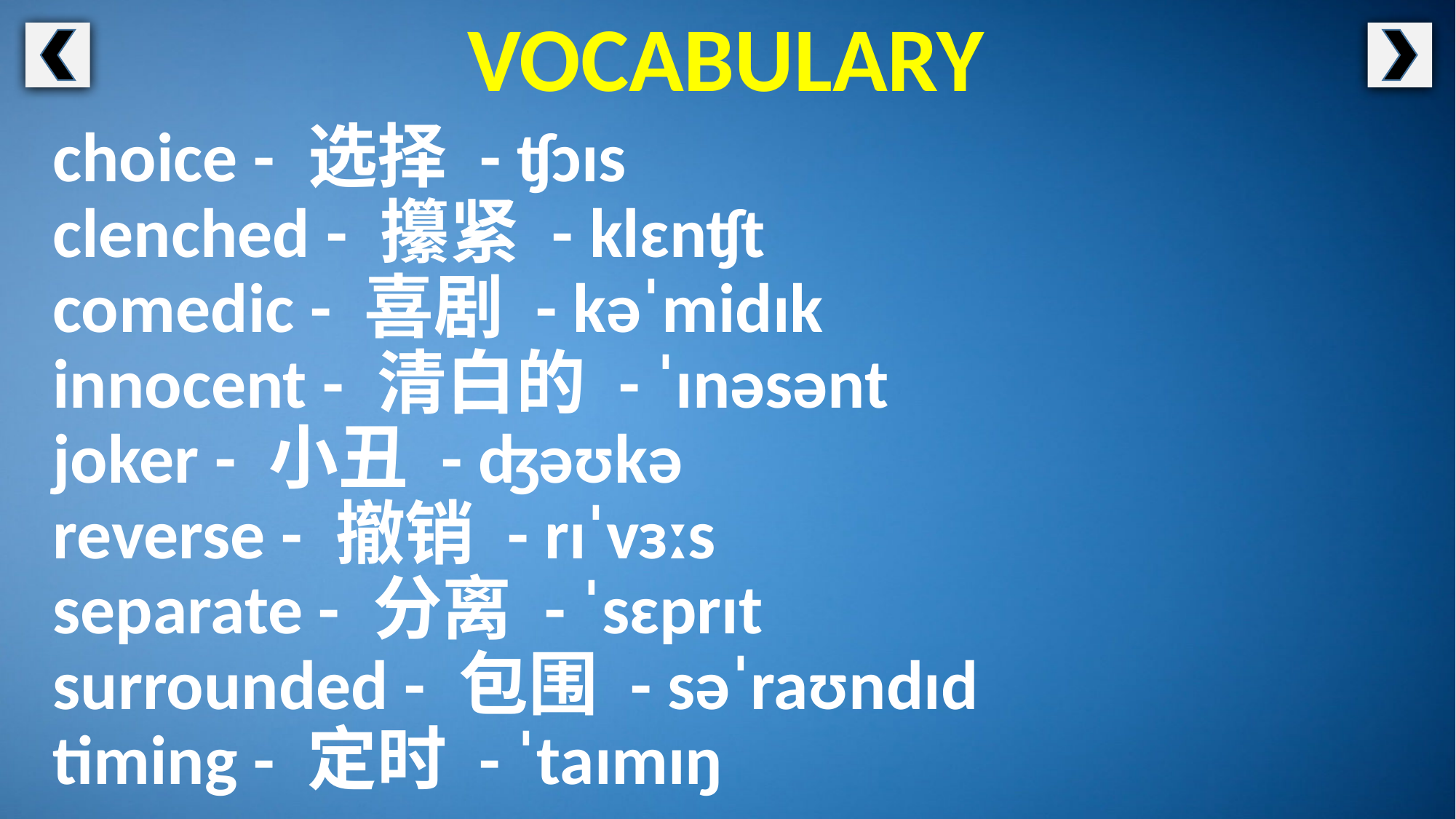

VOCABULARY
choice - 选择 - ʧɔɪs
clenched - 攥紧 - klɛnʧt
comedic - 喜剧 - kəˈmidɪk
innocent - 清白的 - ˈɪnəsənt
joker - 小丑 - ʤəʊkə
reverse - 撤销 - rɪˈvɜːs
separate - 分离 - ˈsɛprɪt
surrounded - 包围 - səˈraʊndɪd
timing - 定时 - ˈtaɪmɪŋ